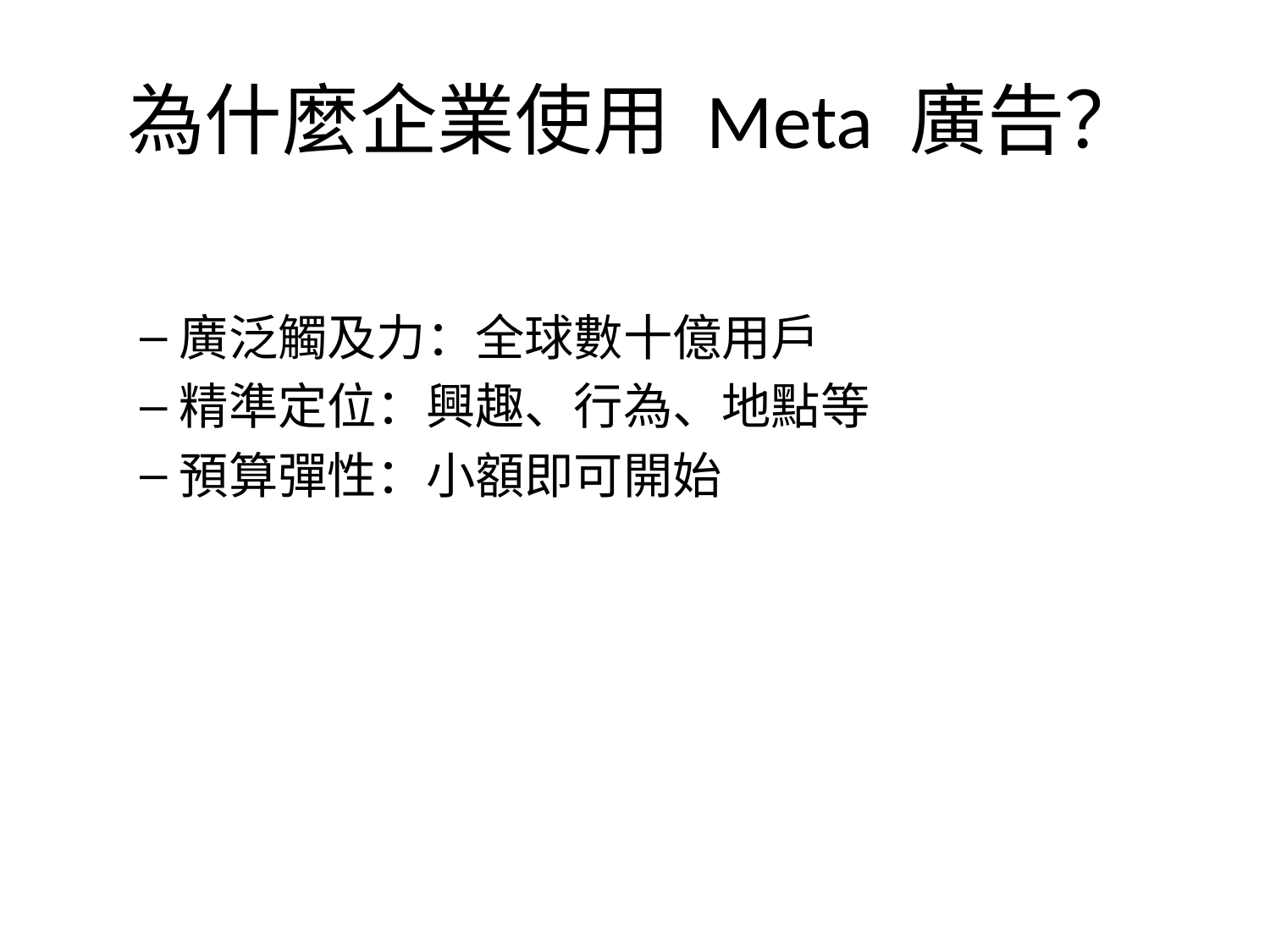

# 為什麼企業使用 Meta 廣告？

廣泛觸及力：全球數十億用戶
精準定位：興趣、行為、地點等
預算彈性：小額即可開始